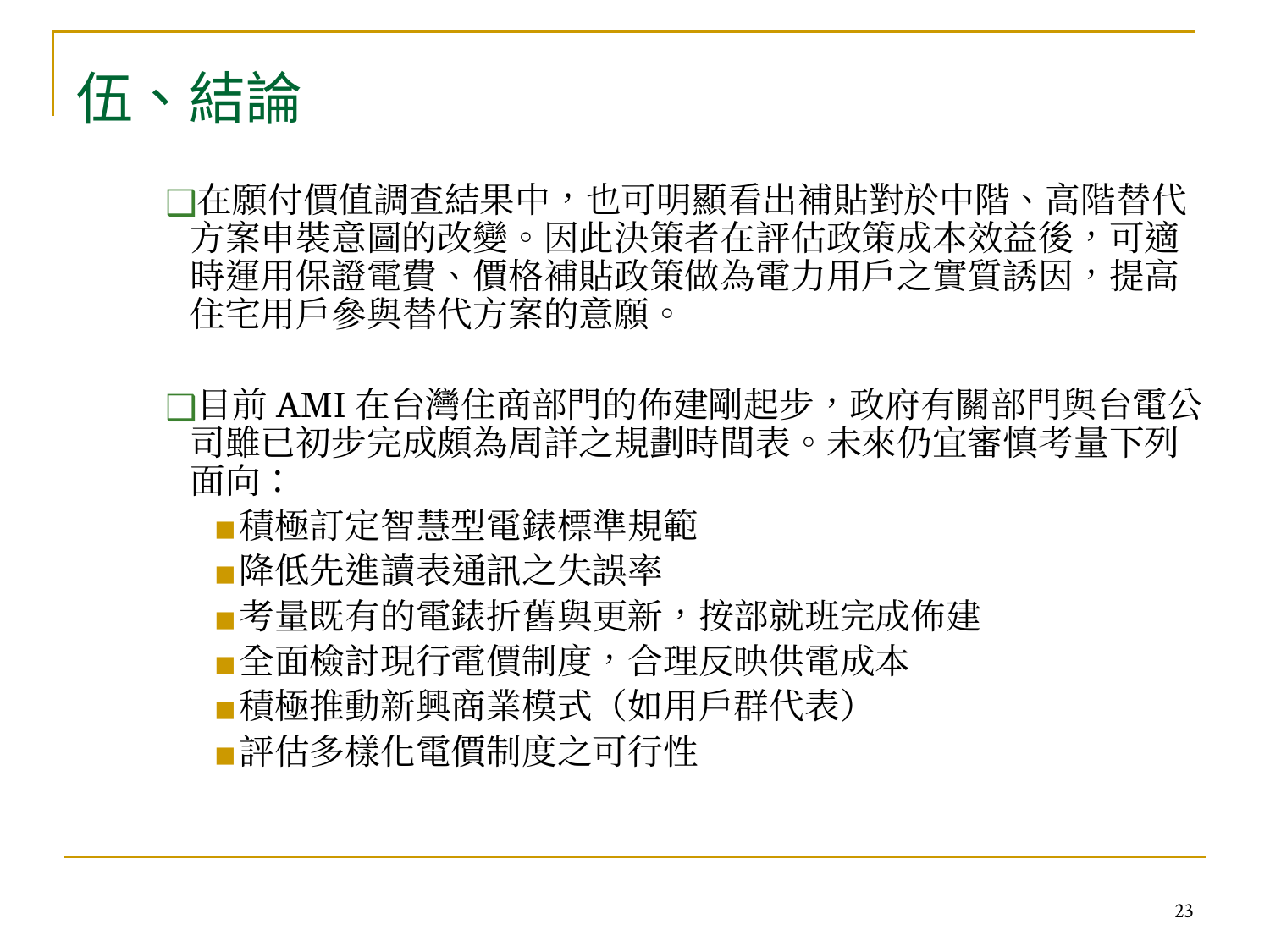

伍、結論
在願付價值調查結果中，也可明顯看出補貼對於中階、高階替代方案申裝意圖的改變。因此決策者在評估政策成本效益後，可適時運用保證電費、價格補貼政策做為電力用戶之實質誘因，提高住宅用戶參與替代方案的意願。

目前AMI在台灣住商部門的佈建剛起步，政府有關部門與台電公司雖已初步完成頗為周詳之規劃時間表。未來仍宜審慎考量下列面向：
積極訂定智慧型電錶標準規範
降低先進讀表通訊之失誤率
考量既有的電錶折舊與更新，按部就班完成佈建
全面檢討現行電價制度，合理反映供電成本
積極推動新興商業模式（如用戶群代表）
評估多樣化電價制度之可行性
23